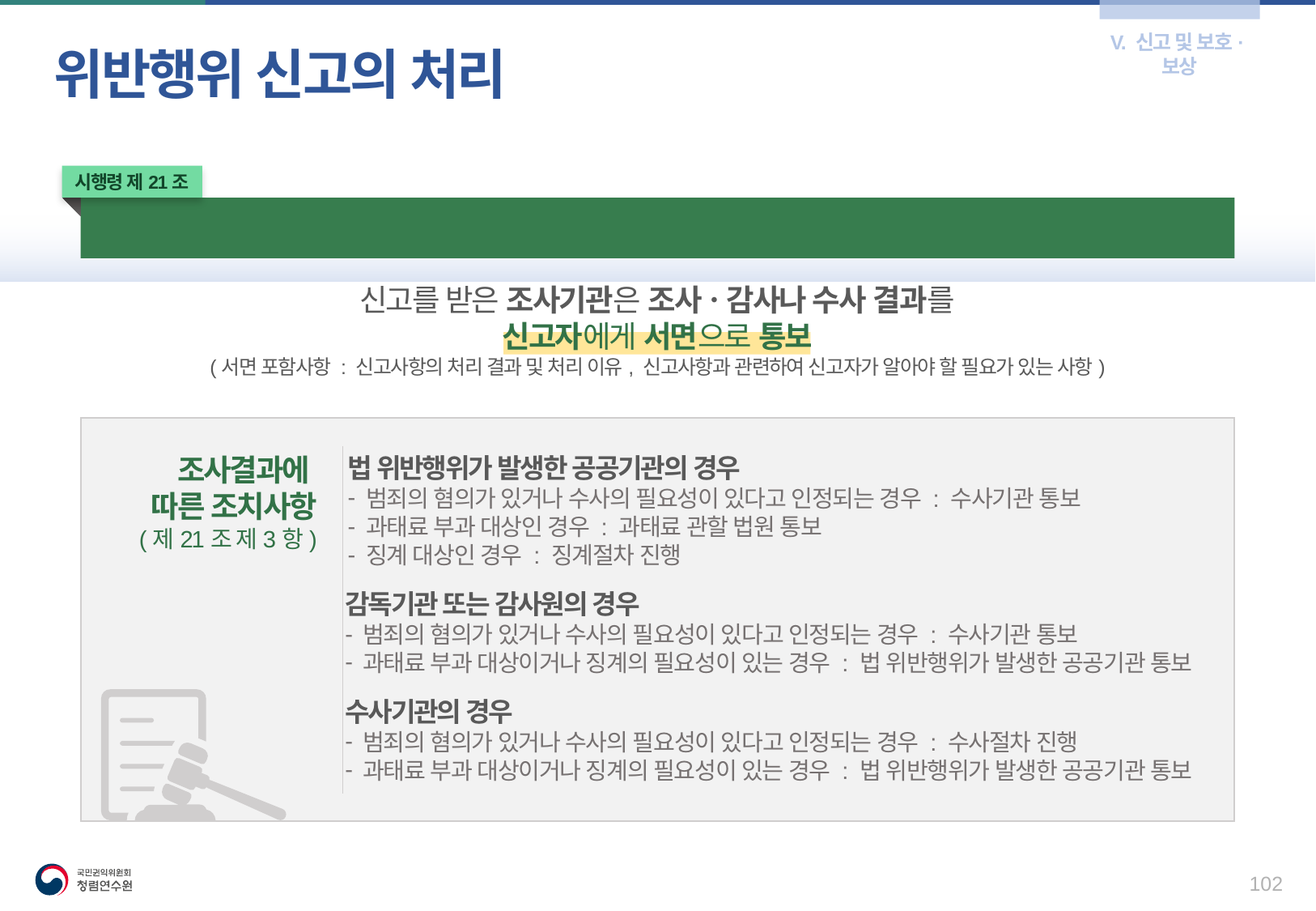

V. 신고 및 보호·보상

위반행위 신고의 처리
시행령 제21조

조사기관의 위반행위 신고의 처리
신고를 받은 조사기관은 조사ㆍ감사나 수사 결과를
신고자에게 서면으로 통보
(서면 포함사항 : 신고사항의 처리 결과 및 처리 이유, 신고사항과 관련하여 신고자가 알아야 할 필요가 있는 사항)

조사결과에
따른 조치사항
(제21조 제3항)
법 위반행위가 발생한 공공기관의 경우
범죄의 혐의가 있거나 수사의 필요성이 있다고 인정되는 경우 : 수사기관 통보
과태료 부과 대상인 경우 : 과태료 관할 법원 통보
징계 대상인 경우 : 징계절차 진행
감독기관 또는 감사원의 경우
범죄의 혐의가 있거나 수사의 필요성이 있다고 인정되는 경우 : 수사기관 통보
과태료 부과 대상이거나 징계의 필요성이 있는 경우 : 법 위반행위가 발생한 공공기관 통보

수사기관의 경우
범죄의 혐의가 있거나 수사의 필요성이 있다고 인정되는 경우 : 수사절차 진행
과태료 부과 대상이거나 징계의 필요성이 있는 경우 : 법 위반행위가 발생한 공공기관 통보
102